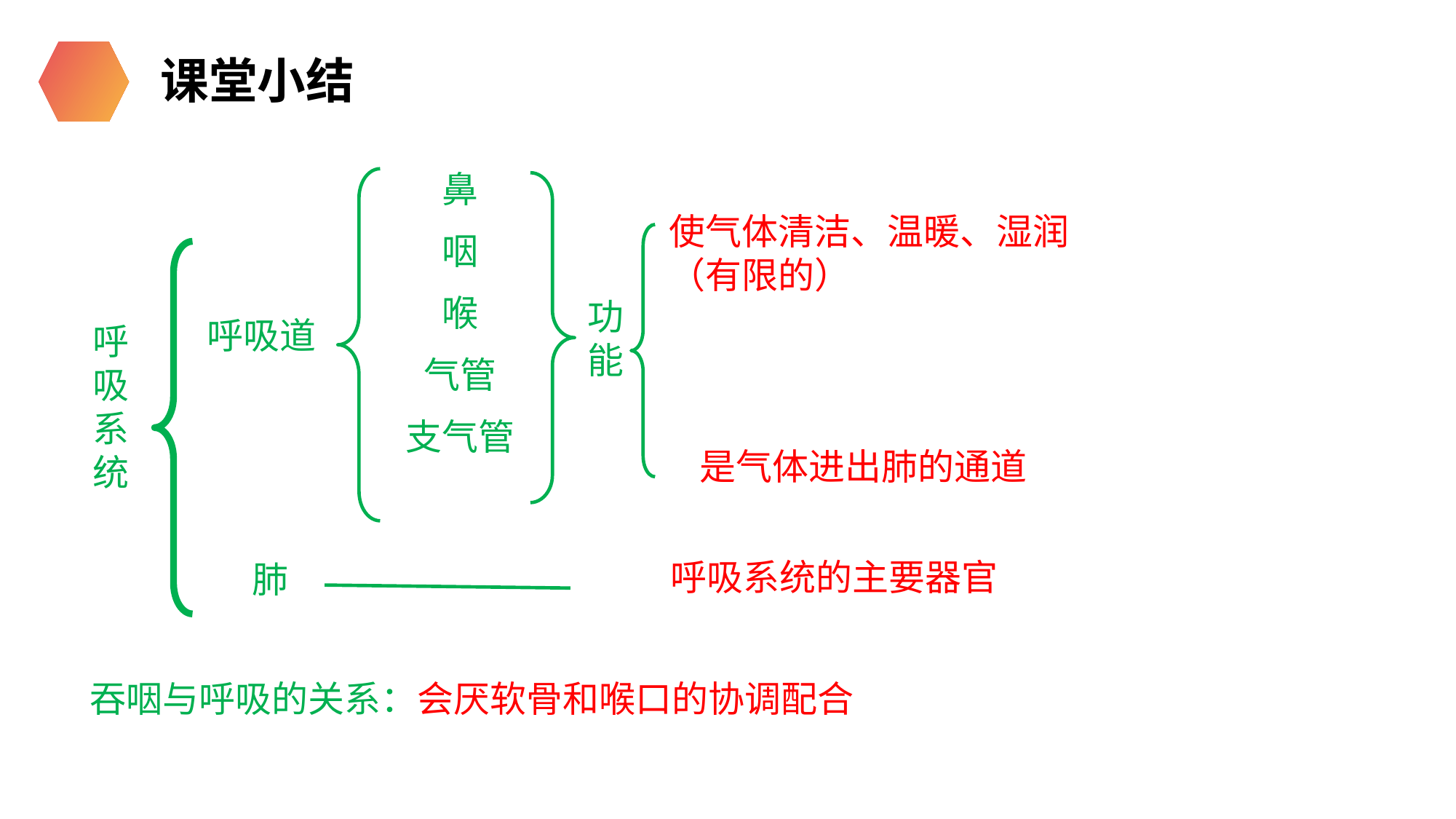

课堂小结
鼻
咽
喉
气管
支气管

使气体清洁、温暖、湿润（有限的）

功能
呼吸道
呼吸系统
是气体进出肺的通道
呼吸系统的主要器官
肺

吞咽与呼吸的关系：会厌软骨和喉口的协调配合